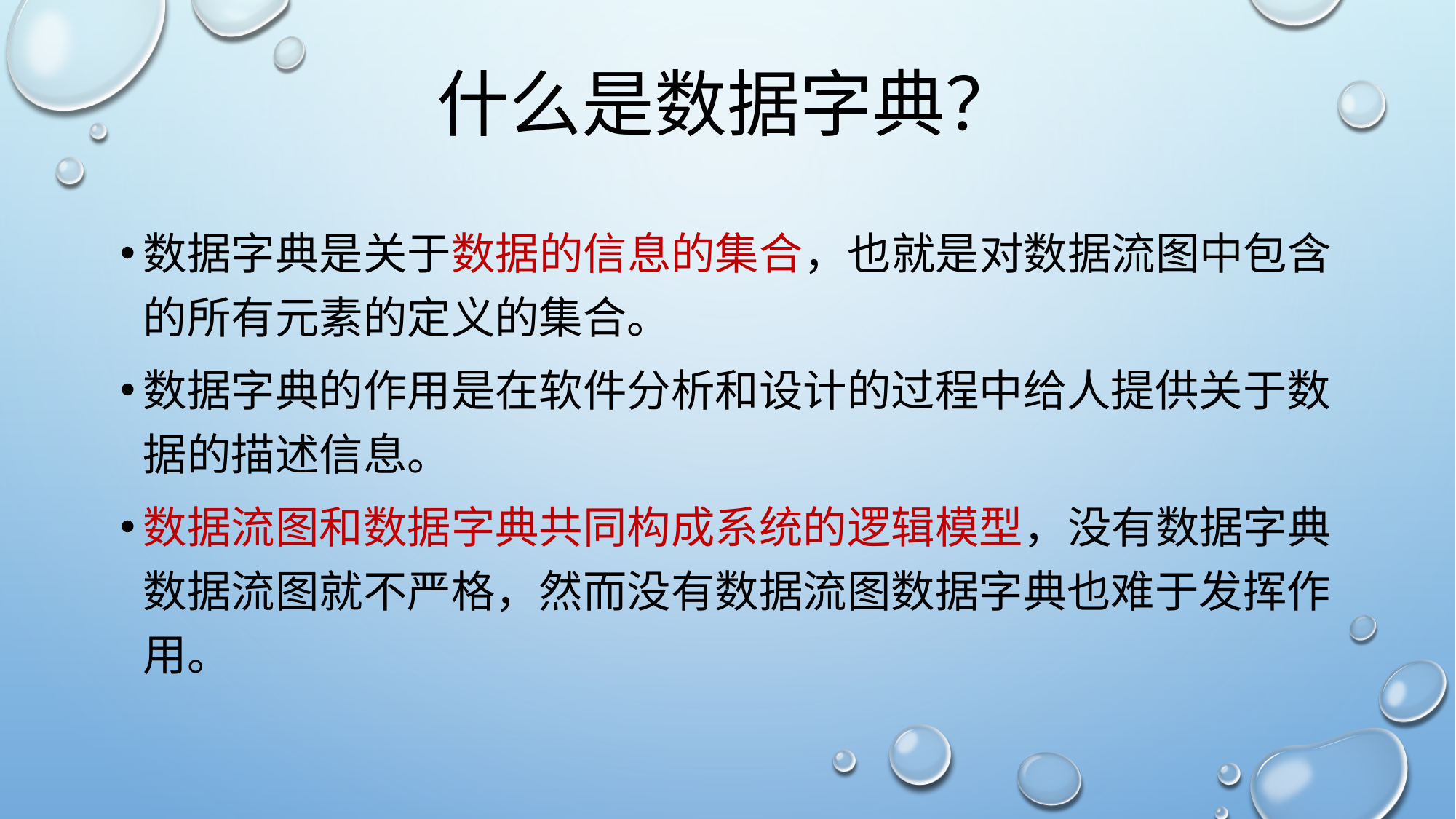

# 什么是数据字典？
数据字典是关于数据的信息的集合，也就是对数据流图中包含的所有元素的定义的集合。
数据字典的作用是在软件分析和设计的过程中给人提供关于数据的描述信息。
数据流图和数据字典共同构成系统的逻辑模型，没有数据字典数据流图就不严格，然而没有数据流图数据字典也难于发挥作用。